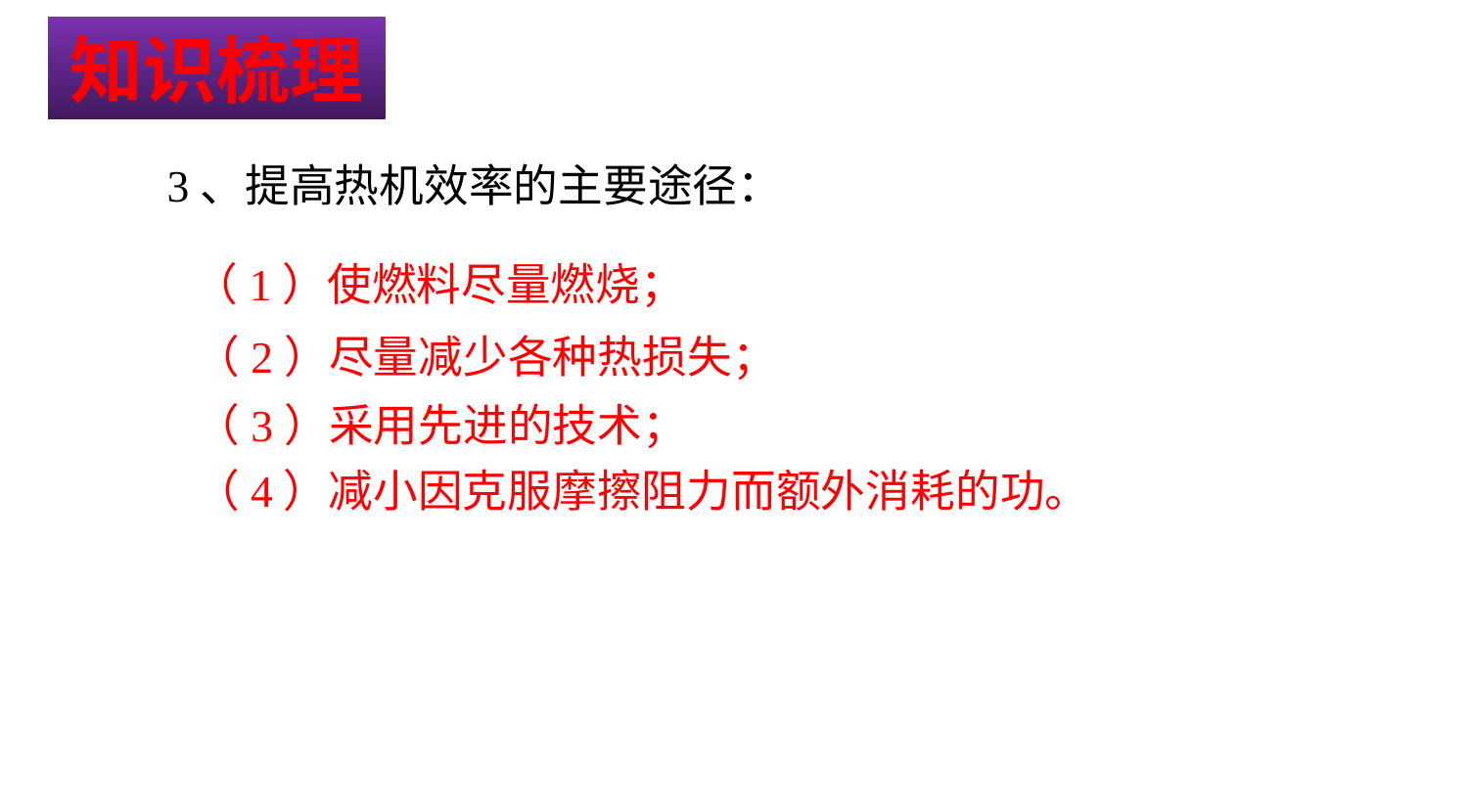

知识梳理
3、提高热机效率的主要途径：
（1）使燃料尽量燃烧；
（2）尽量减少各种热损失；

（3）采用先进的技术；
（4）减小因克服摩擦阻力而额外消耗的功。